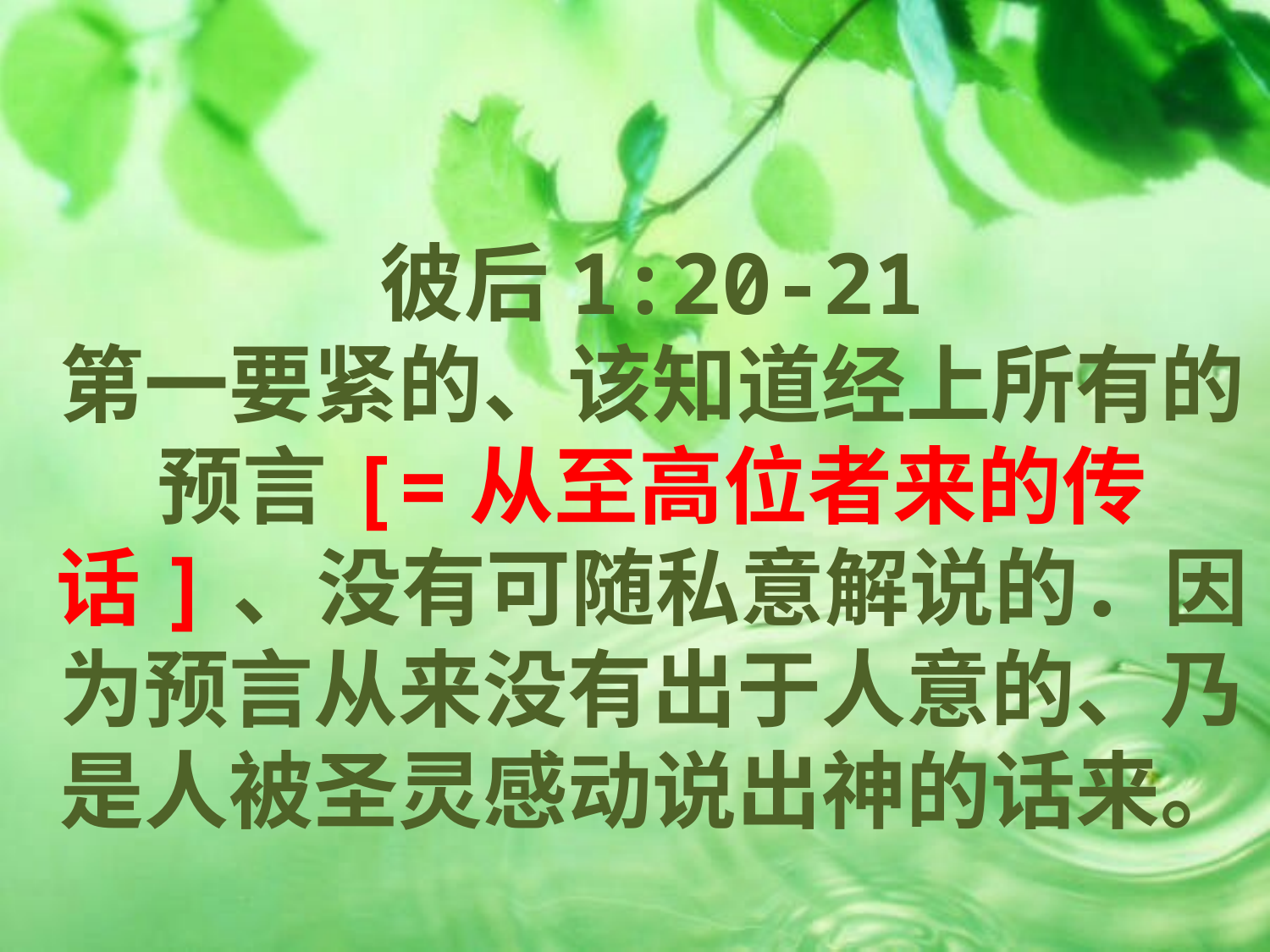

彼后1:20-21
第一要紧的、该知道经上所有的预言[=从至高位者来的传话]、没有可随私意解说的．因为预言从来没有出于人意的、乃是人被圣灵感动说出神的话来。